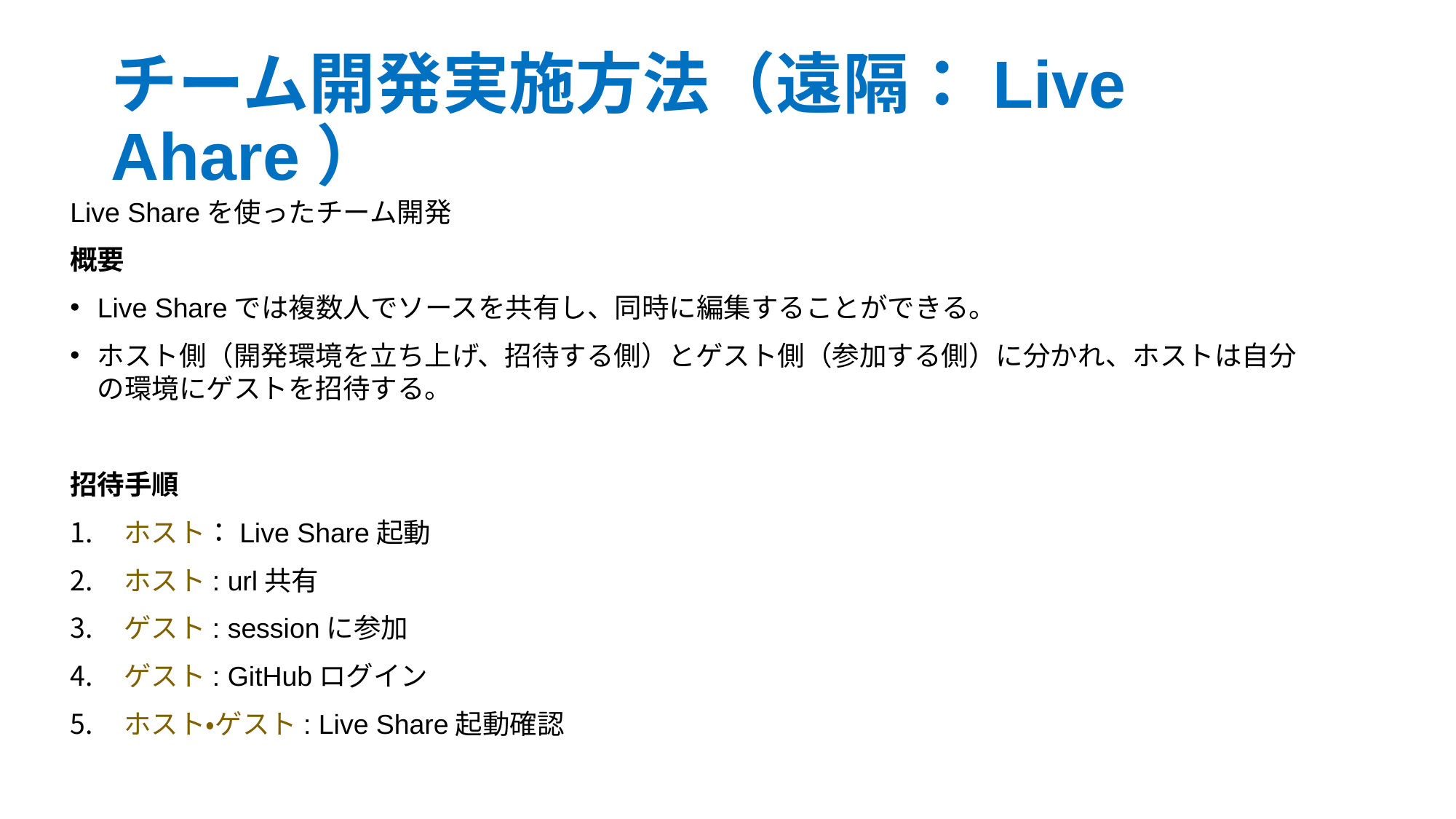

# チーム開発実施方法（遠隔：Live Ahare）
Live Shareを使ったチーム開発
概要
Live Shareでは複数人でソースを共有し、同時に編集することができる。
ホスト側（開発環境を立ち上げ、招待する側）とゲスト側（参加する側）に分かれ、ホストは自分の環境にゲストを招待する。

招待手順
 ホスト：Live Share起動
 ホスト: url共有
 ゲスト: sessionに参加
 ゲスト: GitHubログイン
 ホスト・ゲスト: Live Share起動確認